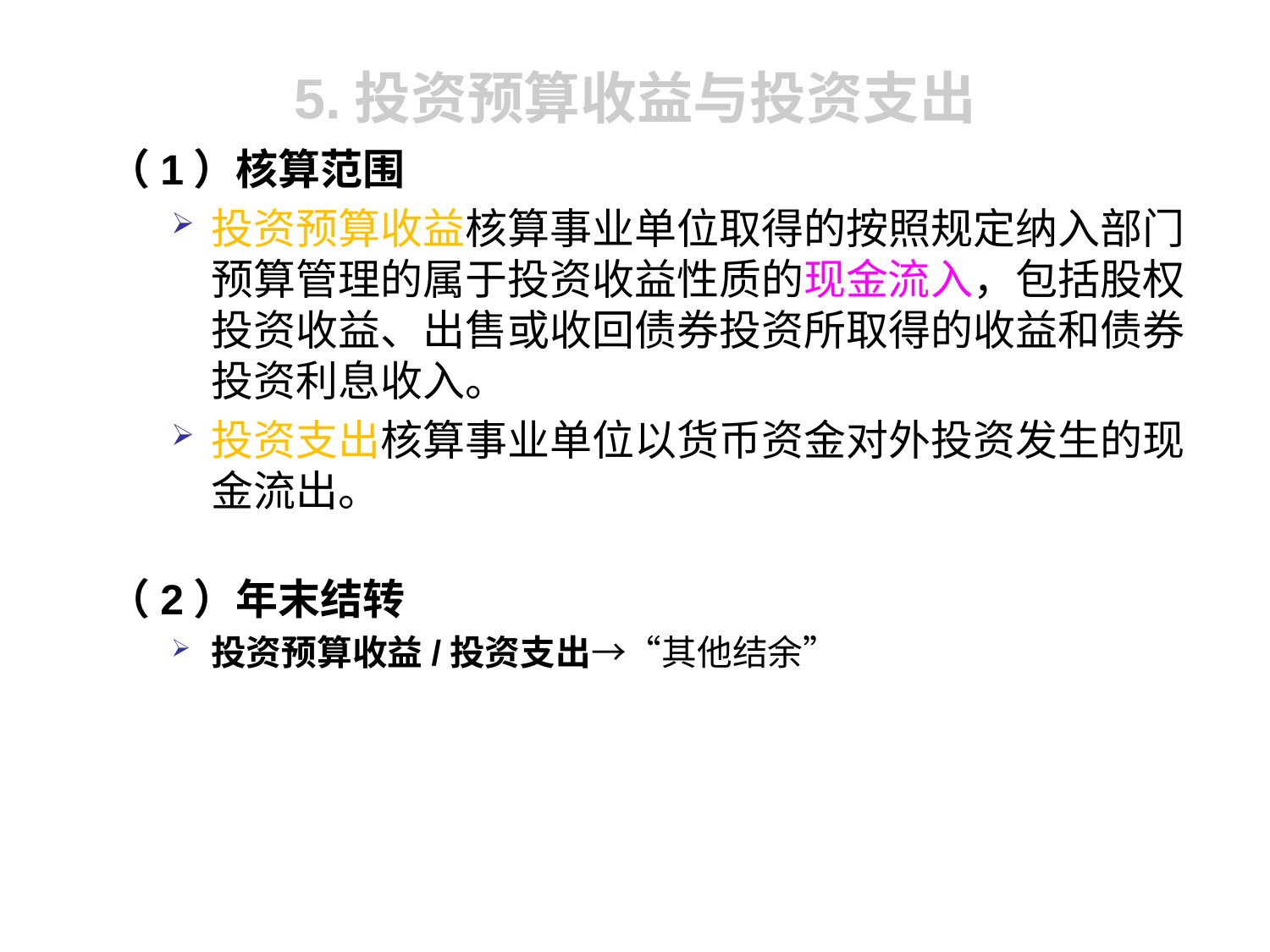

# 5.投资预算收益与投资支出
（1）核算范围
投资预算收益核算事业单位取得的按照规定纳入部门预算管理的属于投资收益性质的现金流入，包括股权投资收益、出售或收回债券投资所取得的收益和债券投资利息收入。
投资支出核算事业单位以货币资金对外投资发生的现金流出。

（2）年末结转
投资预算收益/投资支出→“其他结余”

180